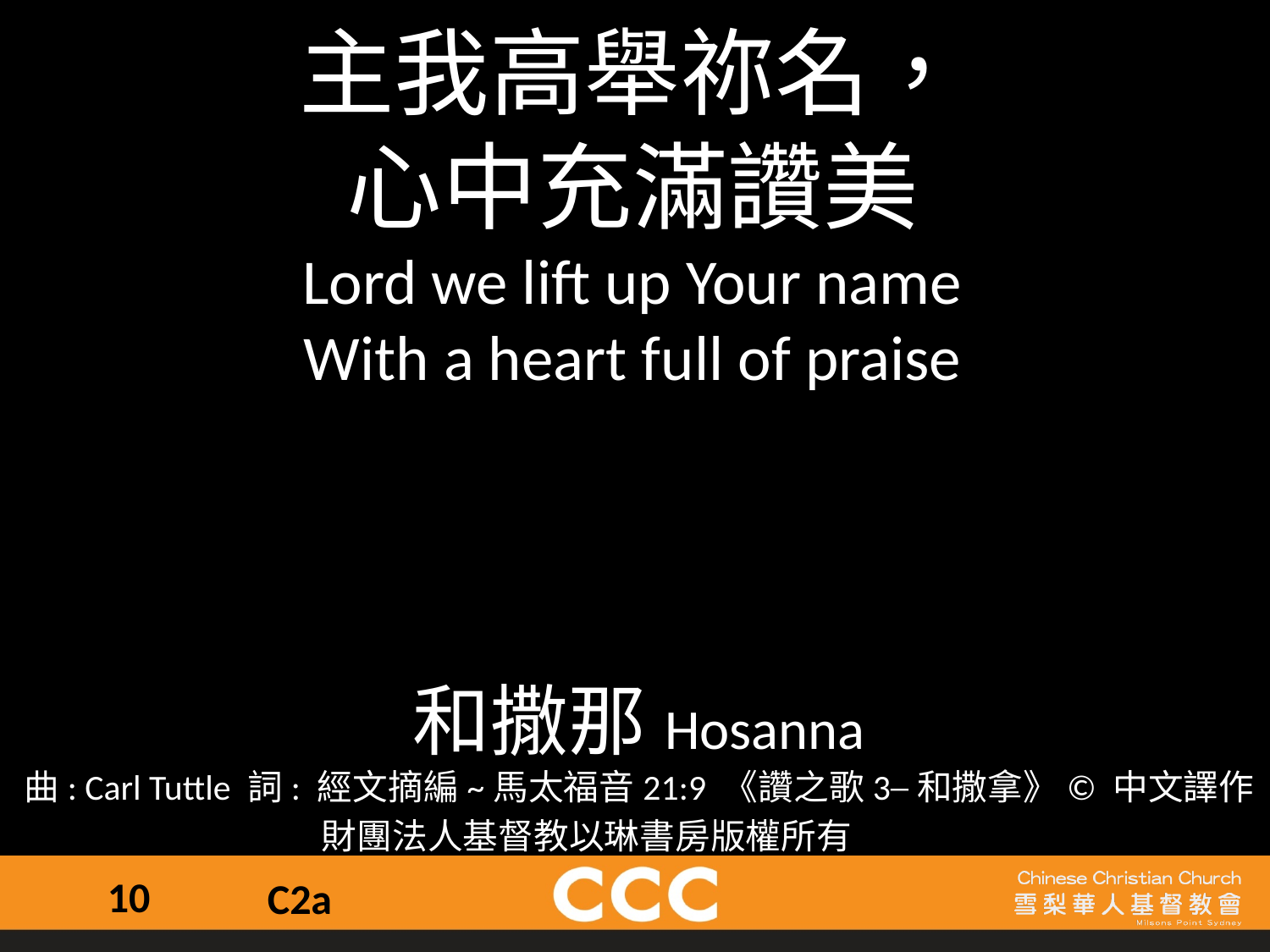

主我高舉祢名，
心中充滿讚美
Lord we lift up Your name
With a heart full of praise
和撒那Hosanna
曲: Carl Tuttle 詞: 經文摘編~馬太福音21:9 《讚之歌3─和撒拿》© 中文譯作 財團法人基督教以琳書房版權所有

10
C2a